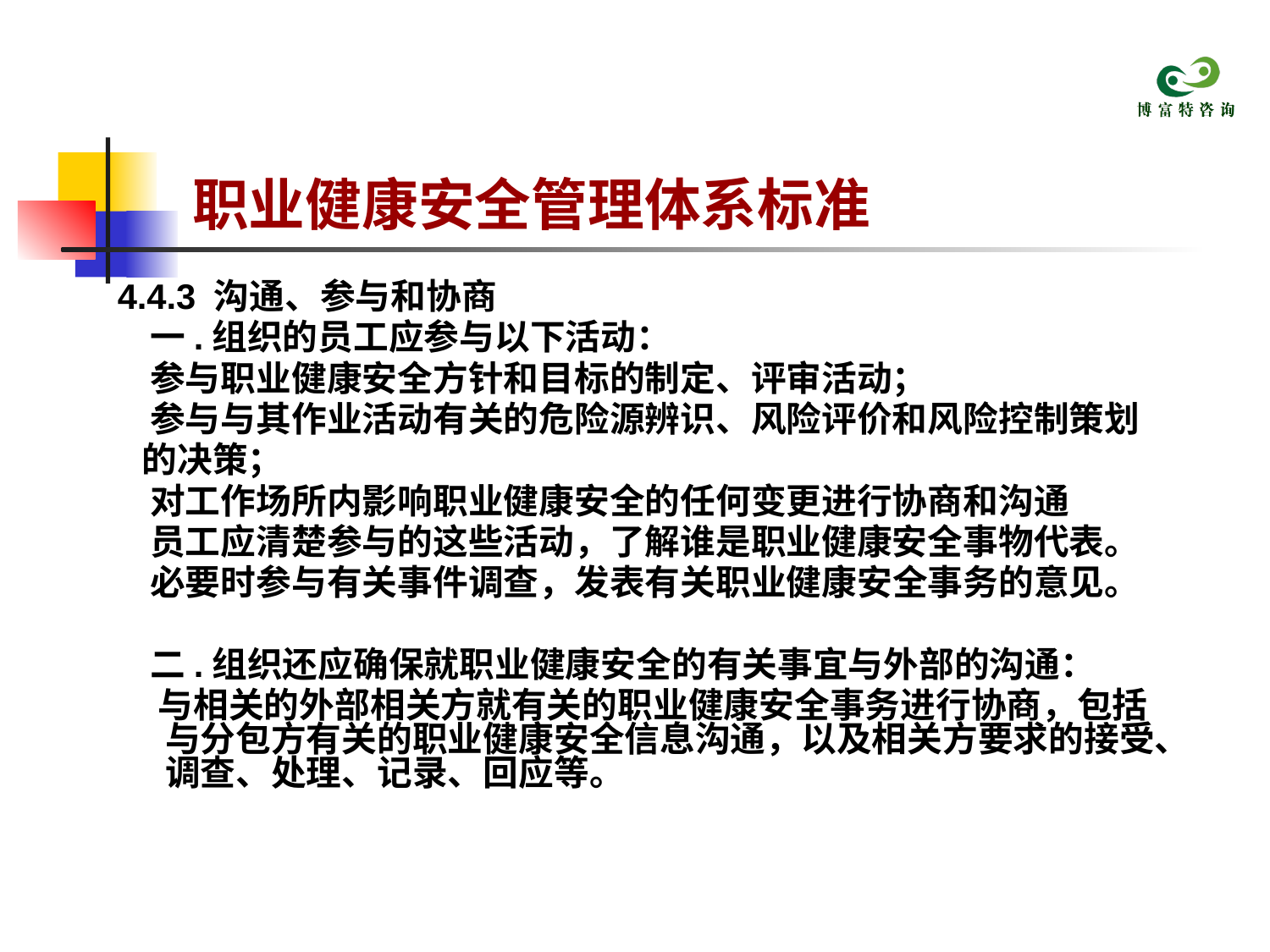

# 职业健康安全管理体系标准
4.4.3 沟通、参与和协商
   一.组织的员工应参与以下活动：
   参与职业健康安全方针和目标的制定、评审活动；
   参与与其作业活动有关的危险源辨识、风险评价和风险控制策划
  的决策；
   对工作场所内影响职业健康安全的任何变更进行协商和沟通
   员工应清楚参与的这些活动，了解谁是职业健康安全事物代表。
   必要时参与有关事件调查，发表有关职业健康安全事务的意见。

   二.组织还应确保就职业健康安全的有关事宜与外部的沟通：
    与相关的外部相关方就有关的职业健康安全事务进行协商，包括与分包方有关的职业健康安全信息沟通，以及相关方要求的接受、调查、处理、记录、回应等。
88